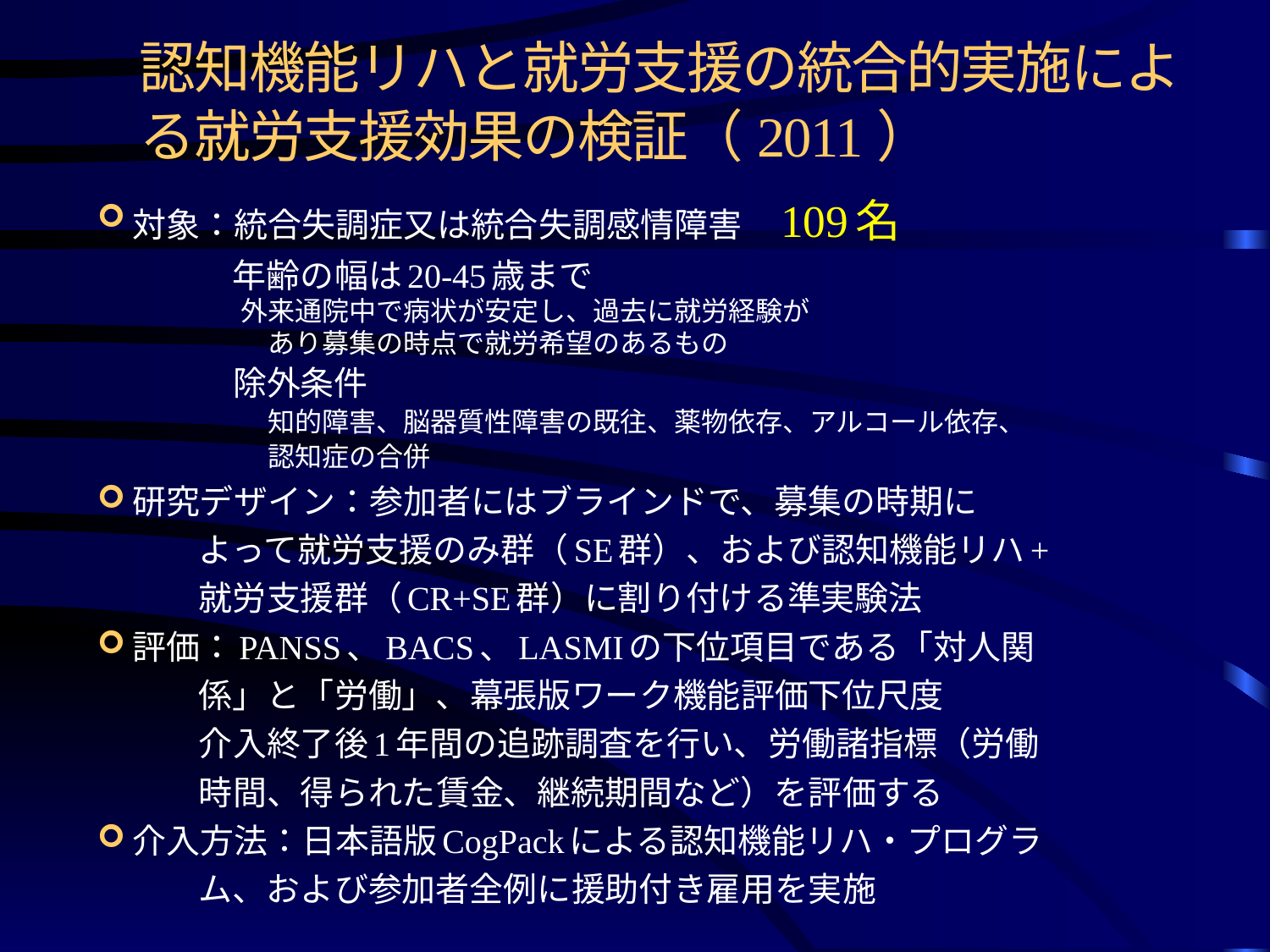

認知機能リハと就労支援の統合的実施による就労支援効果の検証（2011）
対象：統合失調症又は統合失調感情障害　109名
　　　　年齢の幅は20-45歳まで
　　　　外来通院中で病状が安定し、過去に就労経験が
　　　　　あり募集の時点で就労希望のあるもの
　　　　除外条件
　　　　　知的障害、脳器質性障害の既往、薬物依存、アルコール依存、
　　　　　認知症の合併
研究デザイン：参加者にはブラインドで、募集の時期に
　　　よって就労支援のみ群（SE群）、および認知機能リハ+
　　　就労支援群（CR+SE群）に割り付ける準実験法
評価：PANSS、BACS、LASMIの下位項目である「対人関
　　　係」と「労働」、幕張版ワーク機能評価下位尺度
　　　介入終了後1年間の追跡調査を行い、労働諸指標（労働
　　　時間、得られた賃金、継続期間など）を評価する
介入方法：日本語版CogPackによる認知機能リハ・プログラ
　　　ム、および参加者全例に援助付き雇用を実施